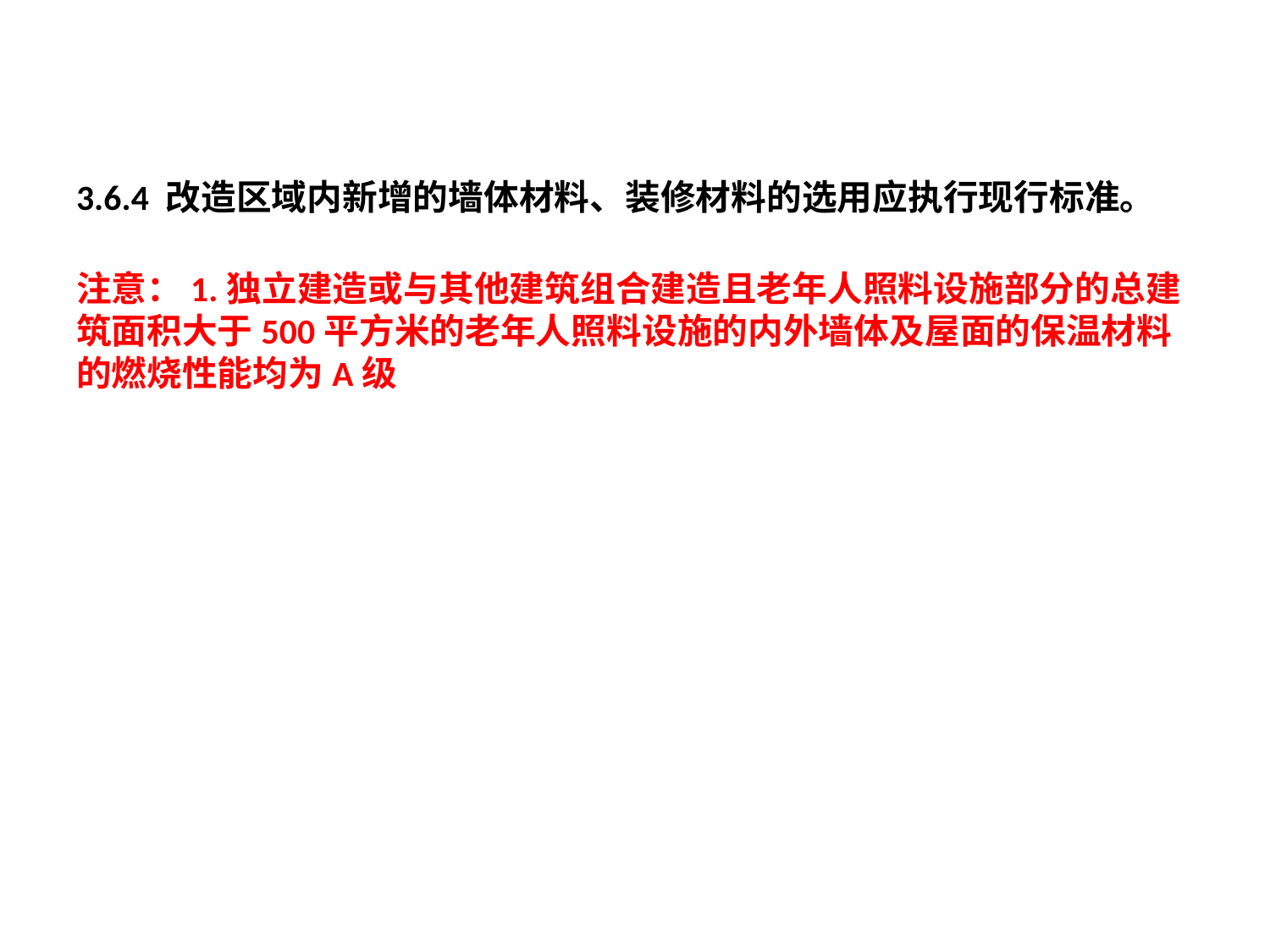

#

3.6.4 改造区域内新增的墙体材料、装修材料的选用应执行现行标准。
注意：1.独立建造或与其他建筑组合建造且老年人照料设施部分的总建筑面积大于500平方米的老年人照料设施的内外墙体及屋面的保温材料的燃烧性能均为A级